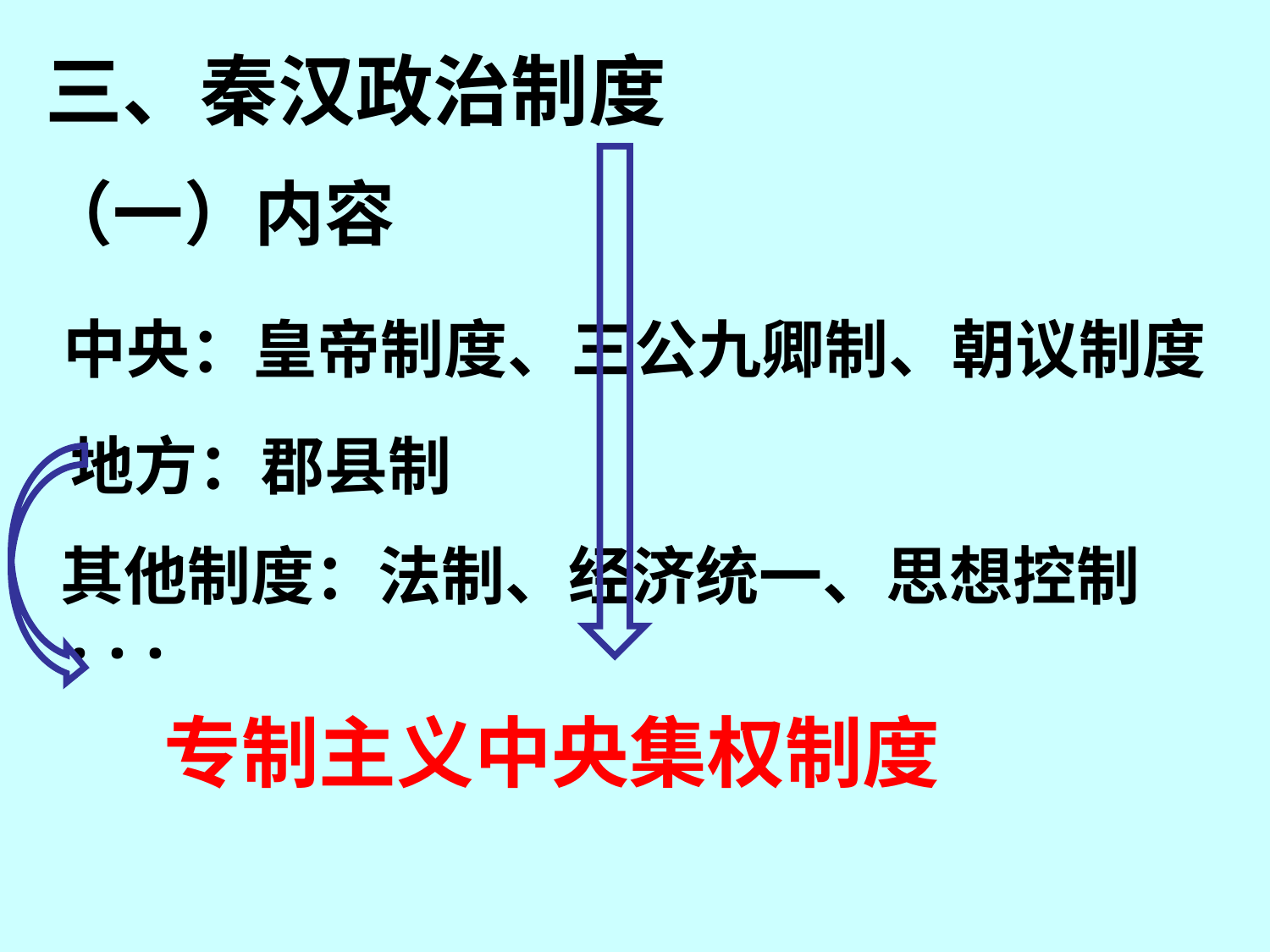

三、秦汉政治制度

（一）内容
中央：皇帝制度、三公九卿制、朝议制度
地方：郡县制

其他制度：法制、经济统一、思想控制···
专制主义中央集权制度